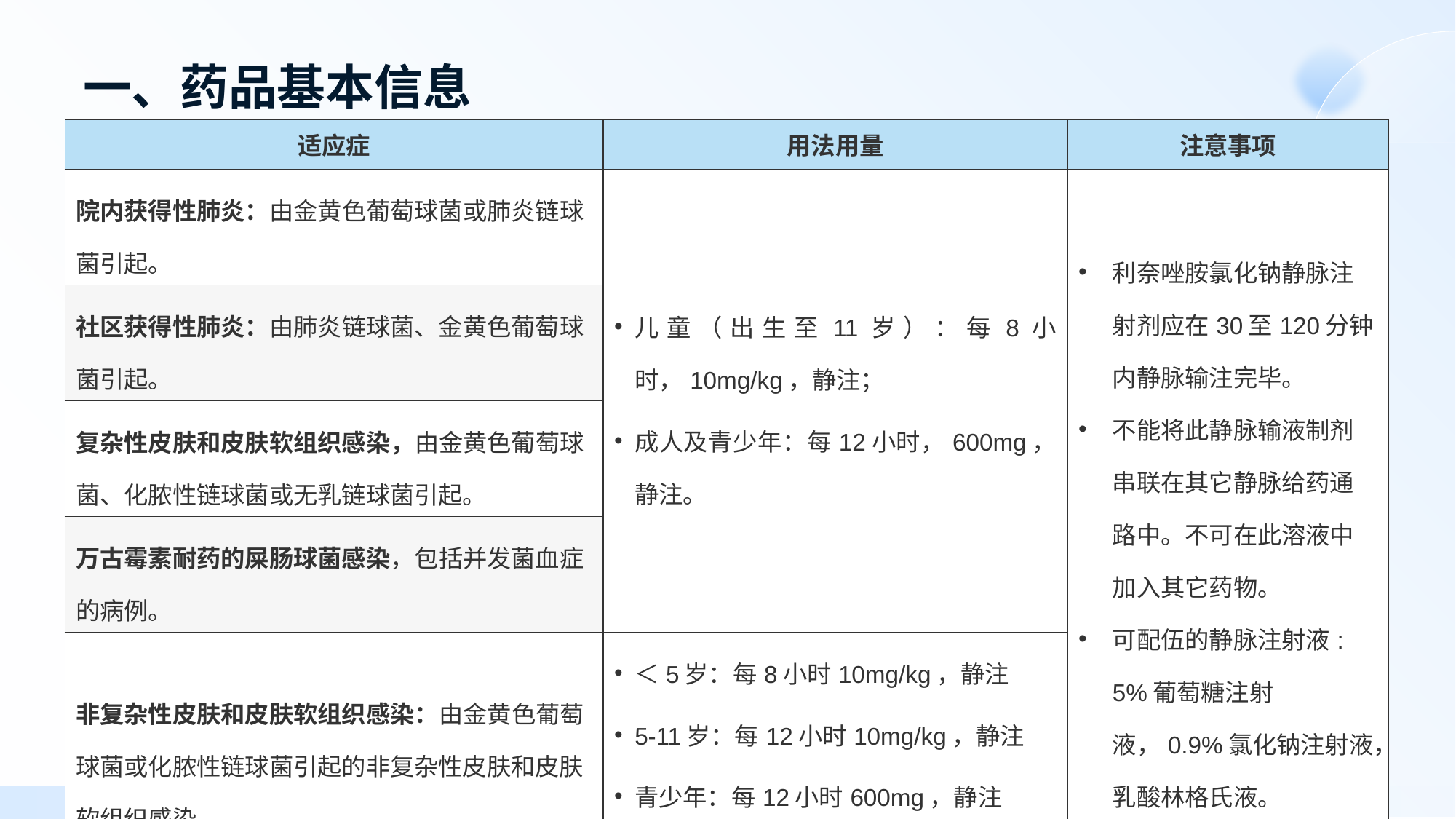

# 一、药品基本信息
| 适应症 | 用法用量 | 注意事项 |
| --- | --- | --- |
| 院内获得性肺炎：由金黄色葡萄球菌或肺炎链球菌引起。 | 儿童（出生至11岁）：每8小时，10mg/kg，静注； 成人及青少年：每12小时，600mg，静注。 | 利奈唑胺氯化钠静脉注射剂应在30至120分钟内静脉输注完毕。 不能将此静脉输液制剂串联在其它静脉给药通路中。不可在此溶液中加入其它药物。 可配伍的静脉注射液: 5%葡萄糖注射液，0.9%氯化钠注射液，乳酸林格氏液。 |
| 社区获得性肺炎：由肺炎链球菌、金黄色葡萄球菌引起。 |  |  |
| 复杂性皮肤和皮肤软组织感染，由金黄色葡萄球菌、化脓性链球菌或无乳链球菌引起。 |  |  |
| 万古霉素耐药的屎肠球菌感染，包括并发菌血症的病例。 |  |  |
| 非复杂性皮肤和皮肤软组织感染：由金黄色葡萄球菌或化脓性链球菌引起的非复杂性皮肤和皮肤软组织感染。 | ＜5岁：每8小时10mg/kg，静注 5-11岁：每12小时10mg/kg，静注 青少年：每12小时600mg，静注 成人：每12小时400 mg，静注 |  |